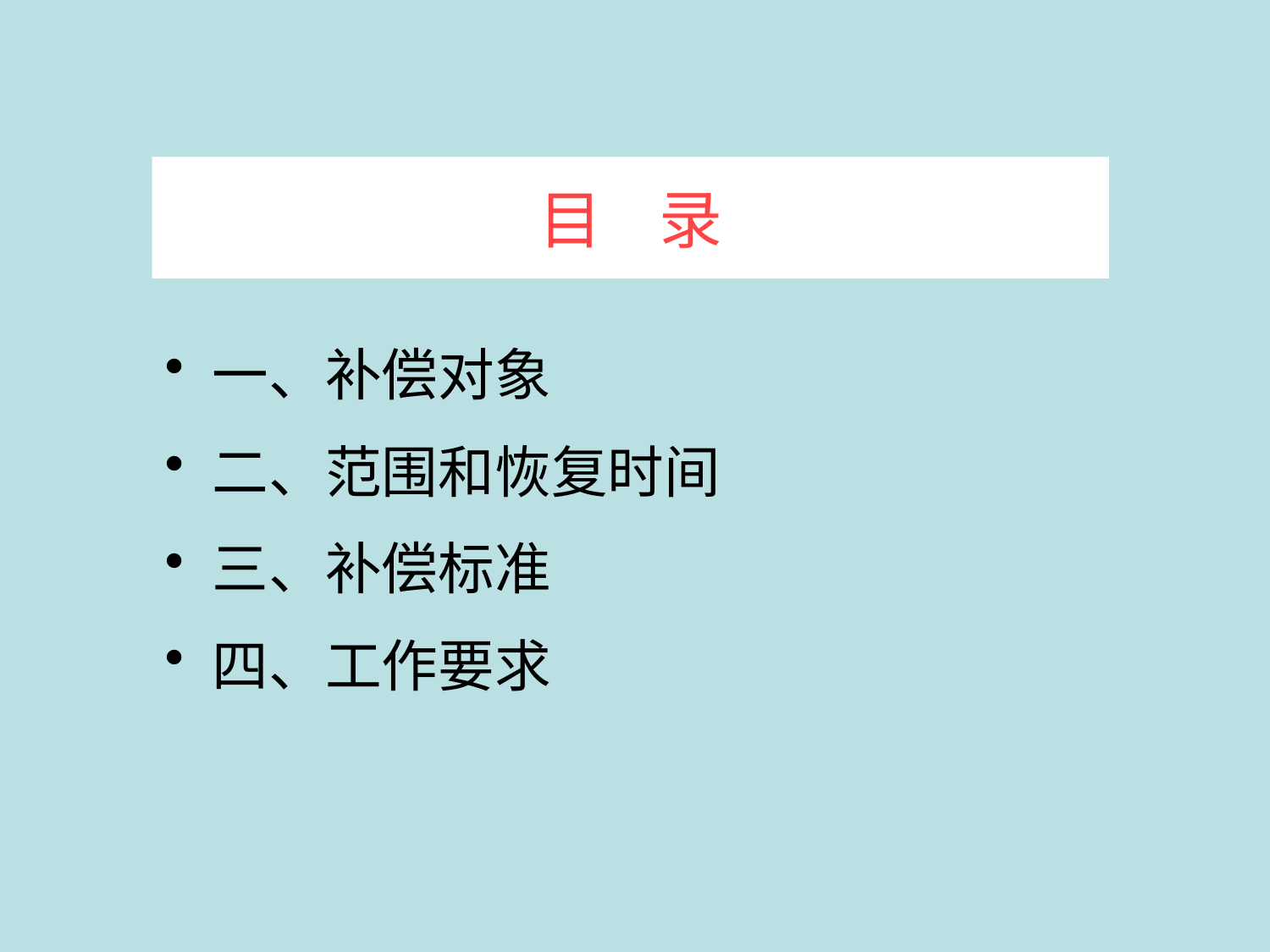

# 目    录

一、补偿对象
二、范围和恢复时间
三、补偿标准
四、工作要求